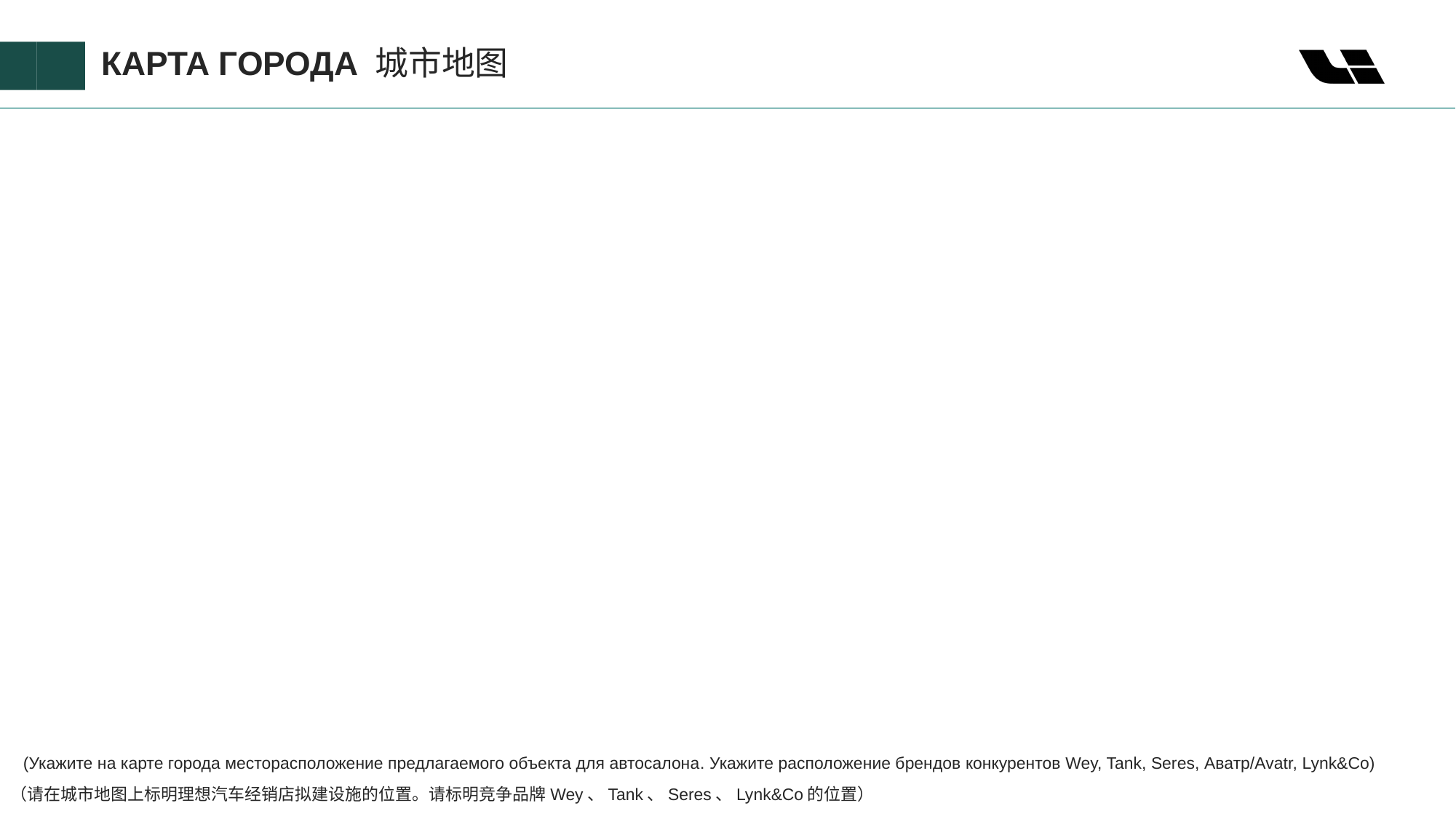

КАРТА ГОРОДА 城市地图
(Укажите на карте города месторасположение предлагаемого объекта для автосалона. Укажите расположение брендов конкурентов Wey, Tank, Seres, Аватр/Avatr, Lynk&Co)
（请在城市地图上标明理想汽车经销店拟建设施的位置。请标明竞争品牌Wey、Tank、Seres、Lynk&Co的位置）